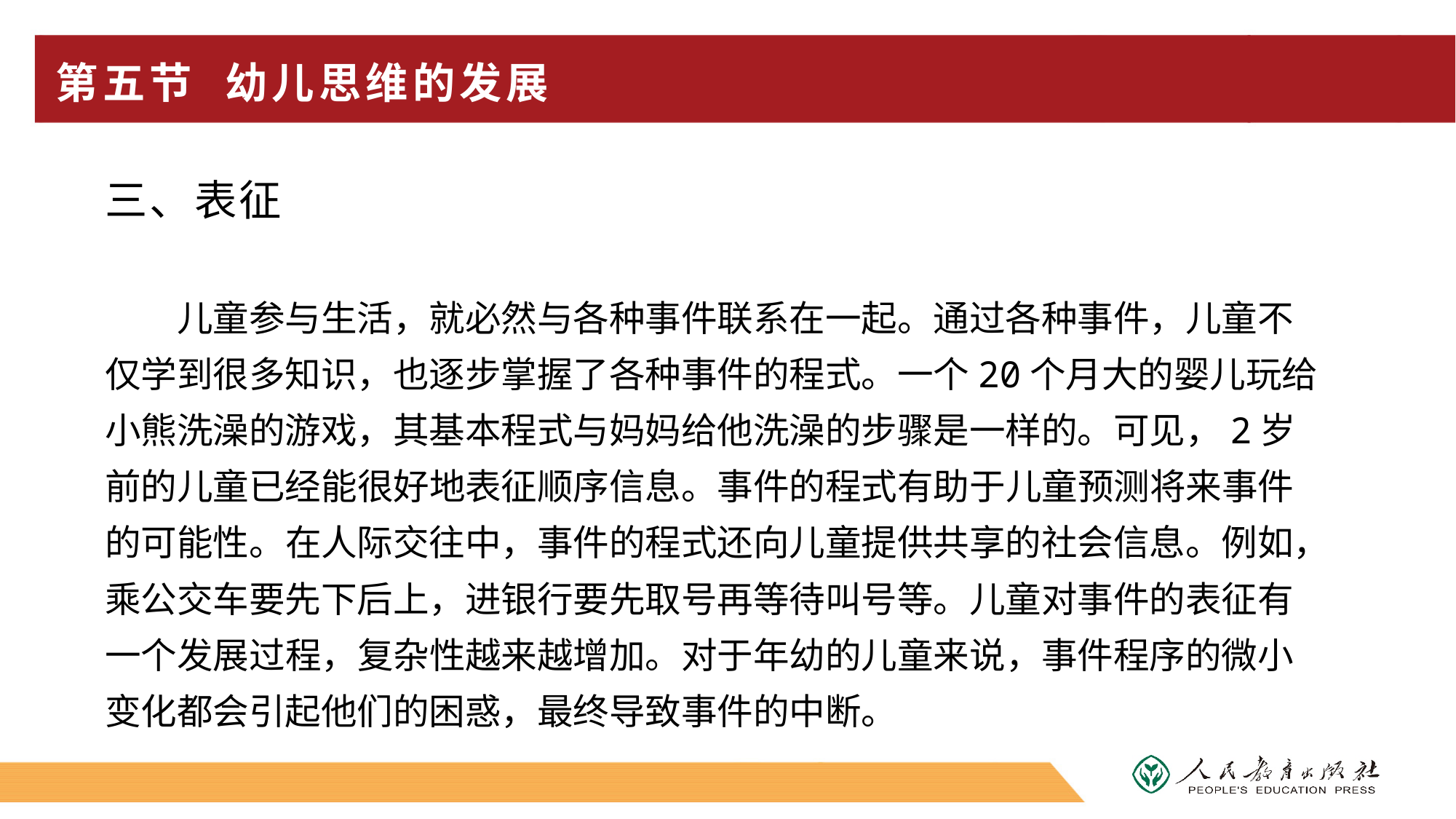

# 第五节  幼儿思维的发展
三、表征
儿童参与生活，就必然与各种事件联系在一起。通过各种事件，儿童不仅学到很多知识，也逐步掌握了各种事件的程式。一个20个月大的婴儿玩给小熊洗澡的游戏，其基本程式与妈妈给他洗澡的步骤是一样的。可见，2岁前的儿童已经能很好地表征顺序信息。事件的程式有助于儿童预测将来事件的可能性。在人际交往中，事件的程式还向儿童提供共享的社会信息。例如，乘公交车要先下后上，进银行要先取号再等待叫号等。儿童对事件的表征有一个发展过程，复杂性越来越增加。对于年幼的儿童来说，事件程序的微小变化都会引起他们的困惑，最终导致事件的中断。